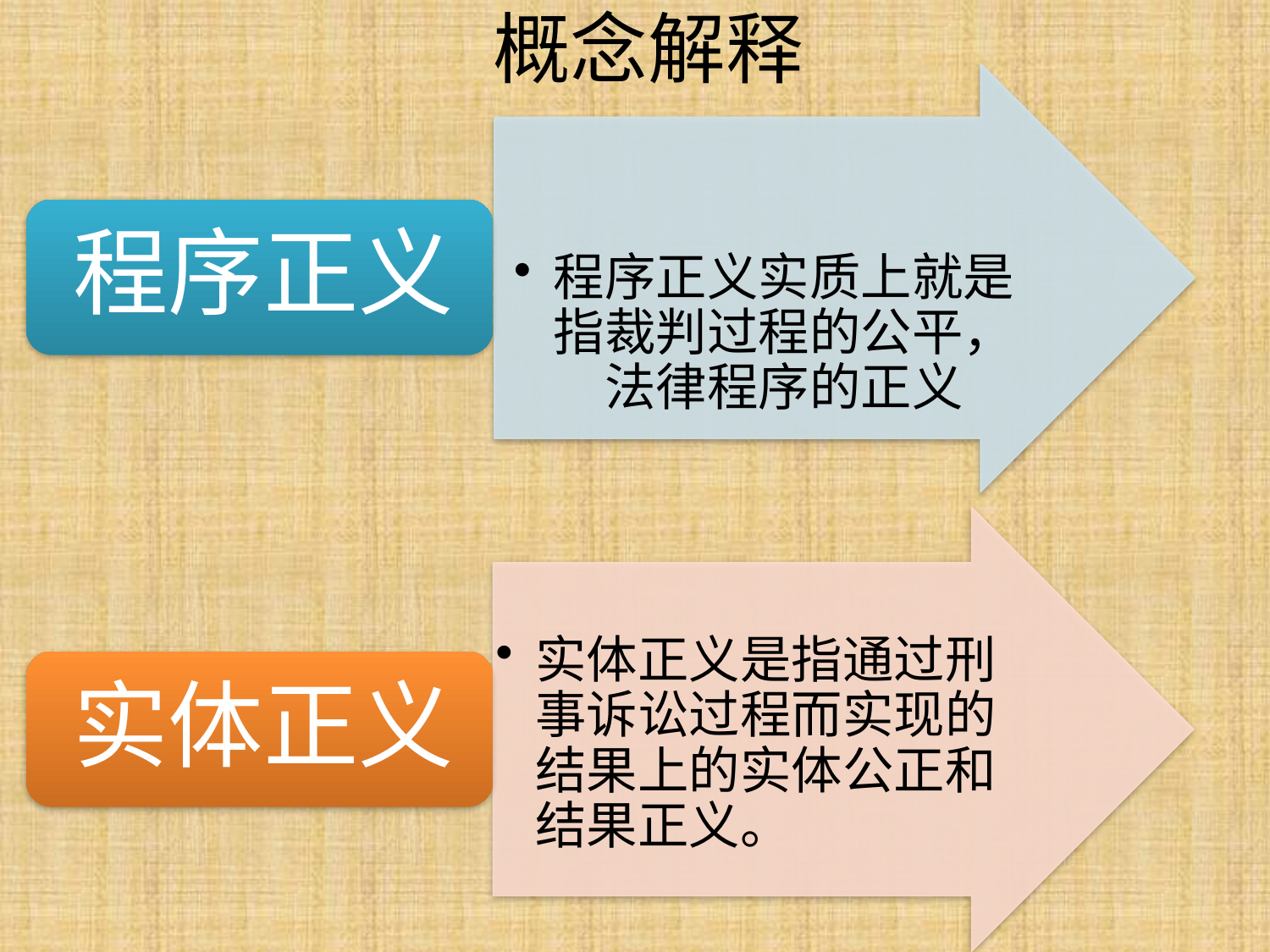

# 概念解释

程序正义实质上就是指裁判过程的公平，法律程序的正义
程序正义

实体正义是指通过刑事诉讼过程而实现的结果上的实体公正和结果正义。
实体正义